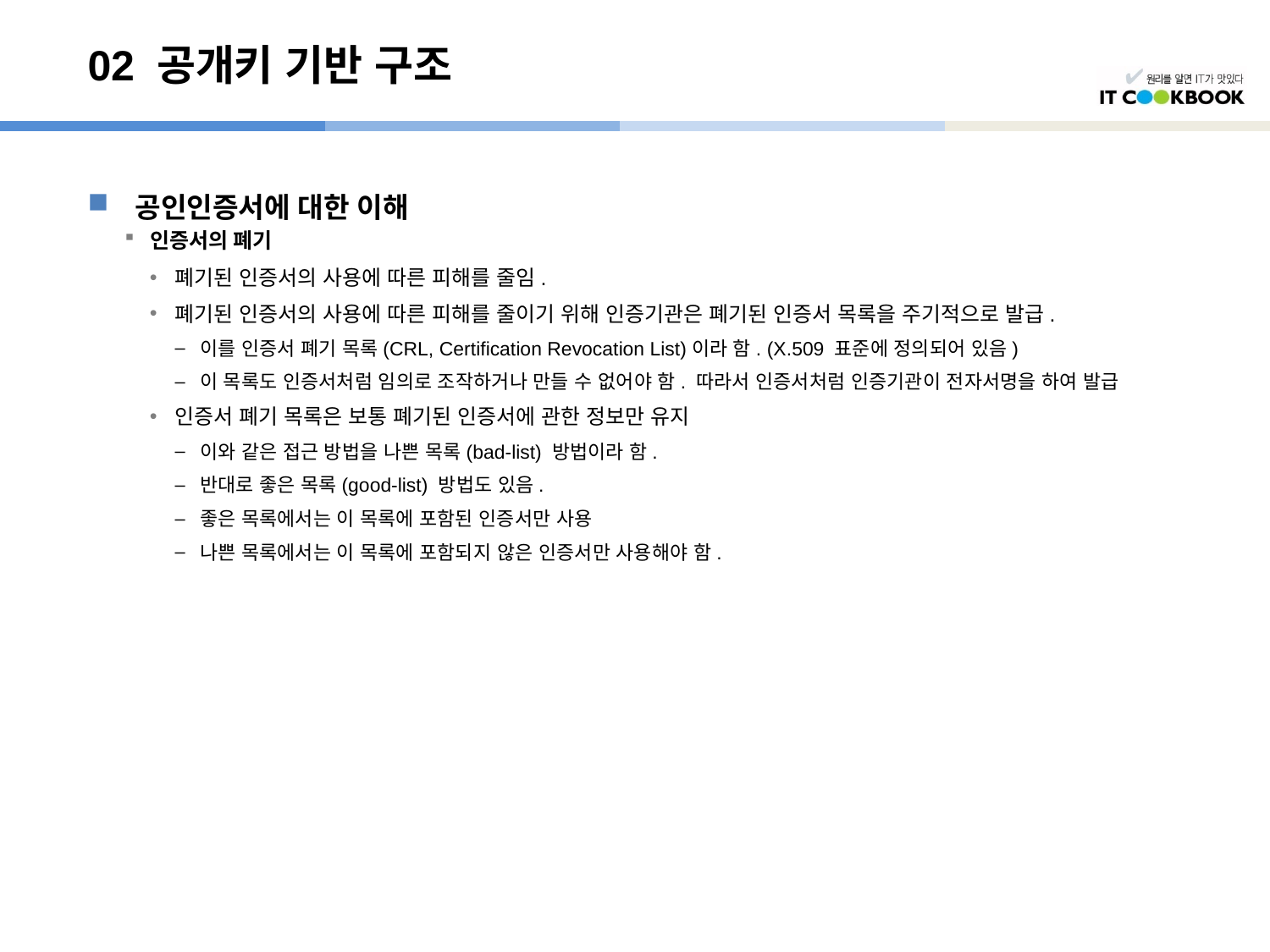

# 02 공개키 기반 구조
공인인증서에 대한 이해
인증서의 폐기
폐기된 인증서의 사용에 따른 피해를 줄임.
폐기된 인증서의 사용에 따른 피해를 줄이기 위해 인증기관은 폐기된 인증서 목록을 주기적으로 발급.
이를 인증서 폐기 목록(CRL, Certification Revocation List)이라 함. (X.509 표준에 정의되어 있음)
이 목록도 인증서처럼 임의로 조작하거나 만들 수 없어야 함. 따라서 인증서처럼 인증기관이 전자서명을 하여 발급
인증서 폐기 목록은 보통 폐기된 인증서에 관한 정보만 유지
이와 같은 접근 방법을 나쁜 목록(bad-list) 방법이라 함.
반대로 좋은 목록(good-list) 방법도 있음.
좋은 목록에서는 이 목록에 포함된 인증서만 사용
나쁜 목록에서는 이 목록에 포함되지 않은 인증서만 사용해야 함.